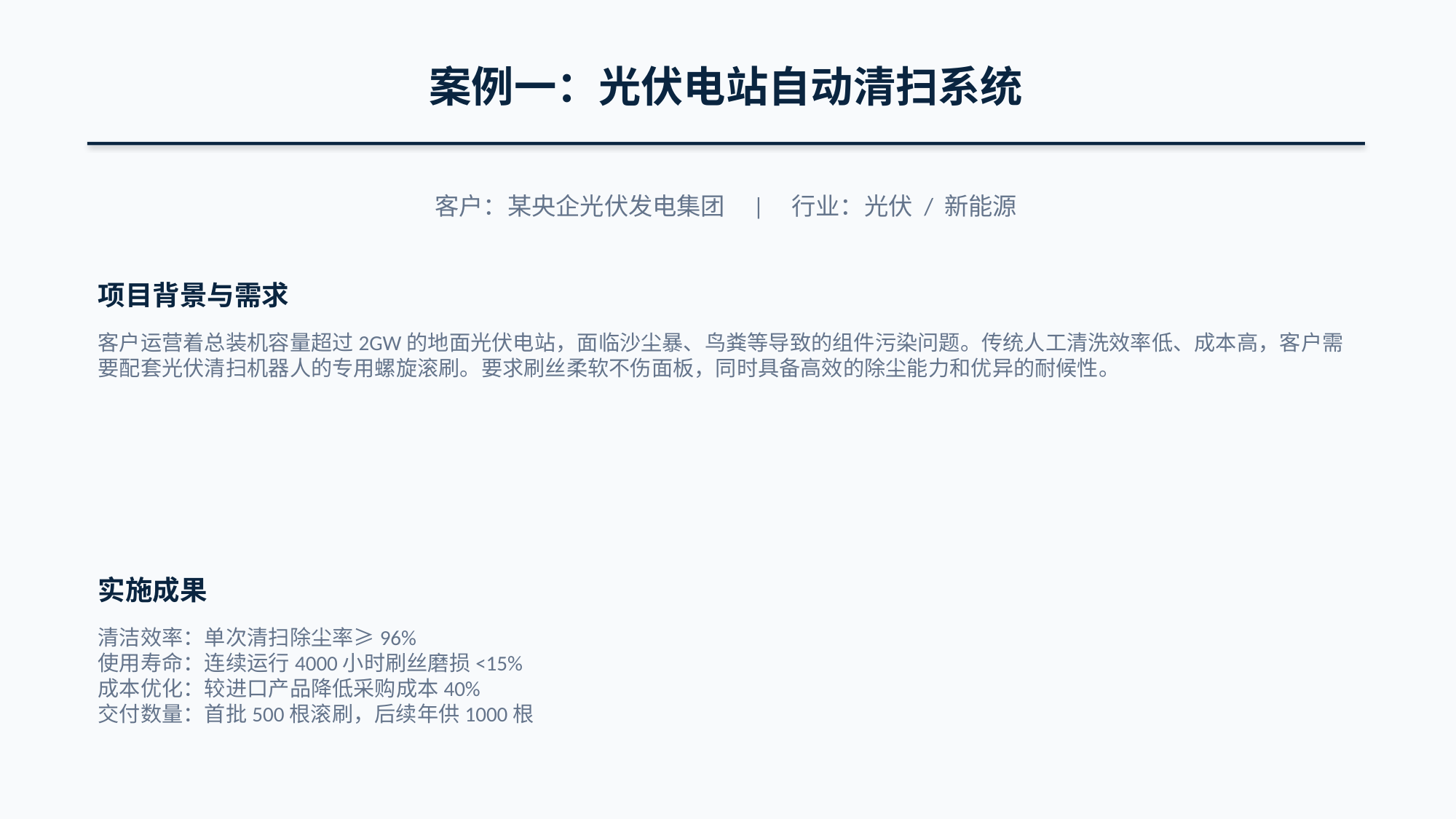

案例一：光伏电站自动清扫系统

客户：某央企光伏发电集团    |    行业：光伏 / 新能源
项目背景与需求
客户运营着总装机容量超过2GW的地面光伏电站，面临沙尘暴、鸟粪等导致的组件污染问题。传统人工清洗效率低、成本高，客户需要配套光伏清扫机器人的专用螺旋滚刷。要求刷丝柔软不伤面板，同时具备高效的除尘能力和优异的耐候性。
实施成果
清洁效率：单次清扫除尘率≥96%
使用寿命：连续运行4000小时刷丝磨损<15%
成本优化：较进口产品降低采购成本40%
交付数量：首批500根滚刷，后续年供1000根